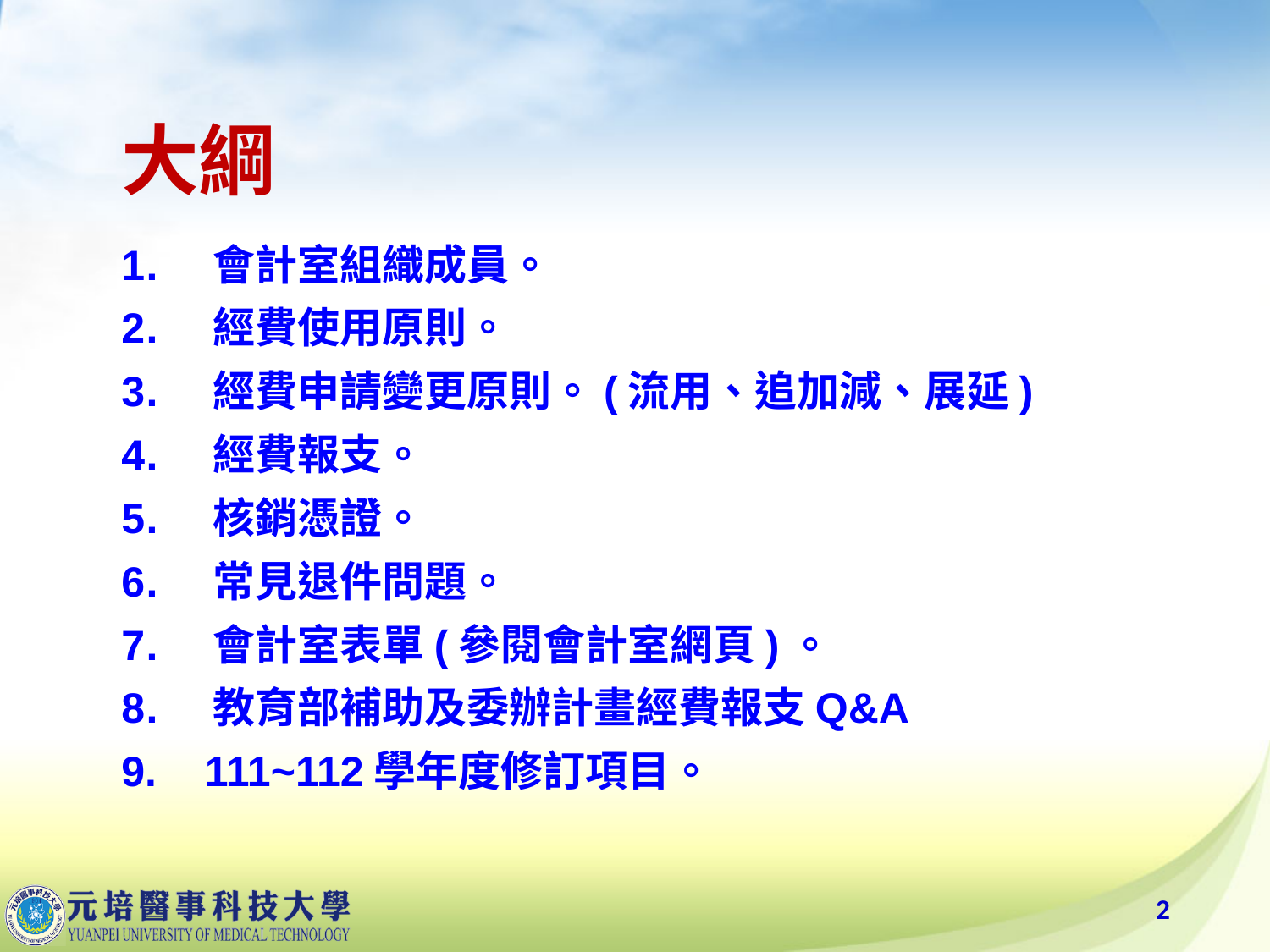

# 大綱
 會計室組織成員。
 經費使用原則。
 經費申請變更原則。(流用、追加減、展延)
 經費報支。
 核銷憑證。
 常見退件問題。
 會計室表單(參閱會計室網頁)。
 教育部補助及委辦計畫經費報支Q&A
 111~112學年度修訂項目。

2